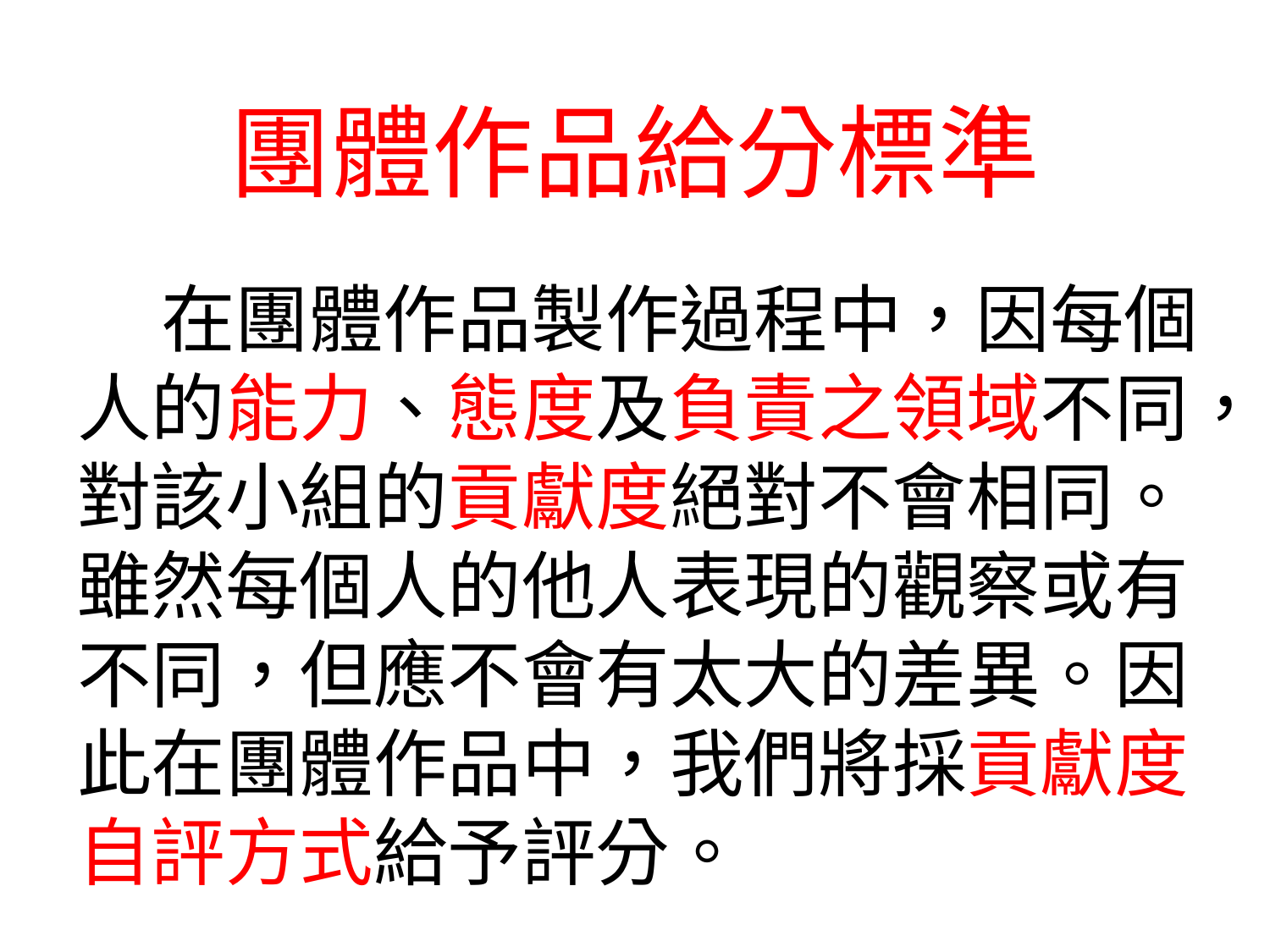

# 團體作品給分標準
    在團體作品製作過程中，因每個人的能力、態度及負責之領域不同，對該小組的貢獻度絕對不會相同。雖然每個人的他人表現的觀察或有不同，但應不會有太大的差異。因此在團體作品中，我們將採貢獻度自評方式給予評分。